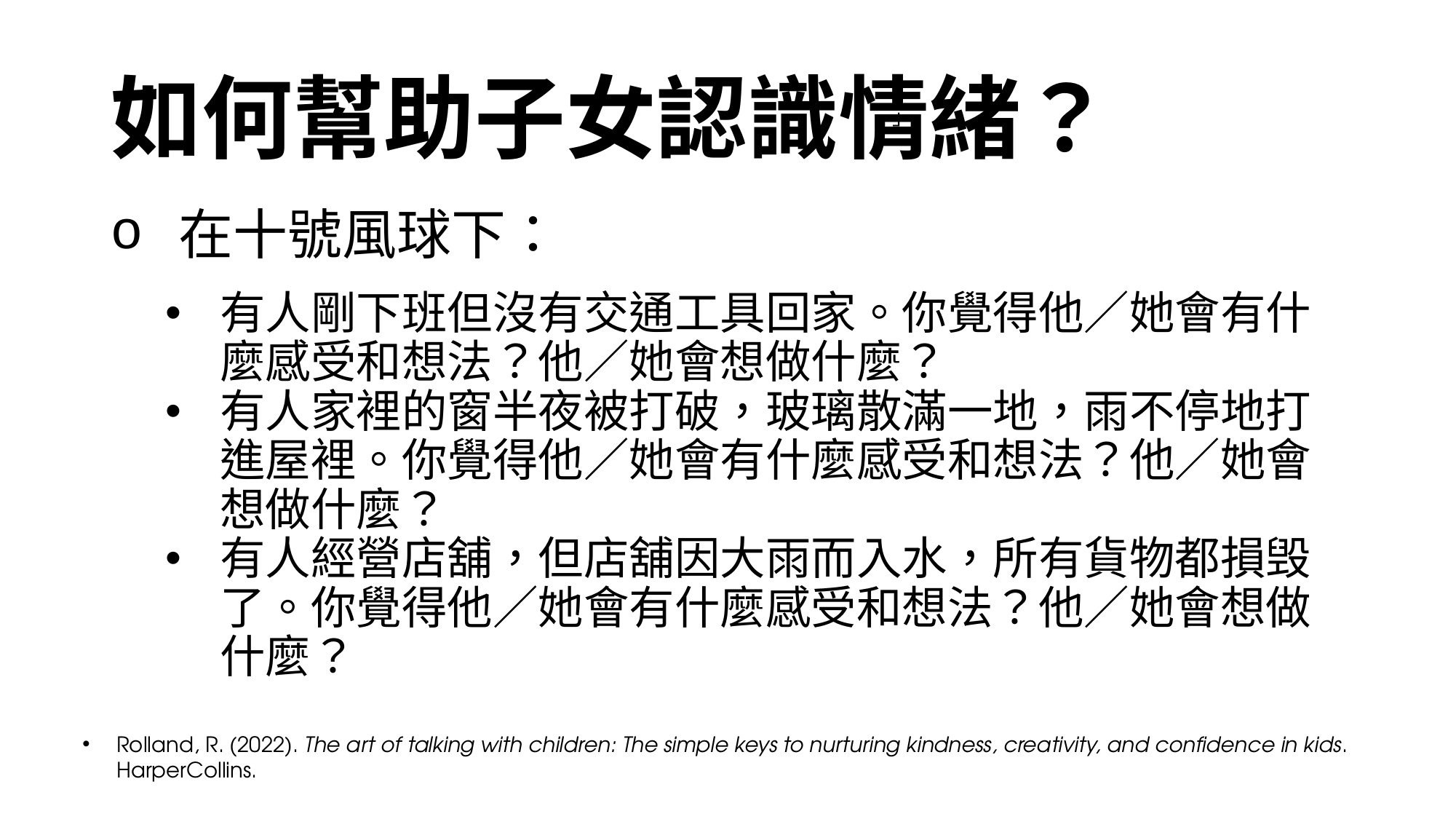

# 如何幫助子女認識情緒？
」
在十號風球下：
有人剛下班但沒有交通工具回家。你覺得他／她會有什麼感受和想法？他／她會想做什麼？
有人家裡的窗半夜被打破，玻璃散滿一地，雨不停地打進屋裡。你覺得他／她會有什麼感受和想法？他／她會想做什麼？
有人經營店舖，但店舖因大雨而入水，所有貨物都損毁了。你覺得他／她會有什麼感受和想法？他／她會想做什麼？
Rolland, R. (2022). The art of talking with children: The simple keys to nurturing kindness, creativity, and confidence in kids. HarperCollins.